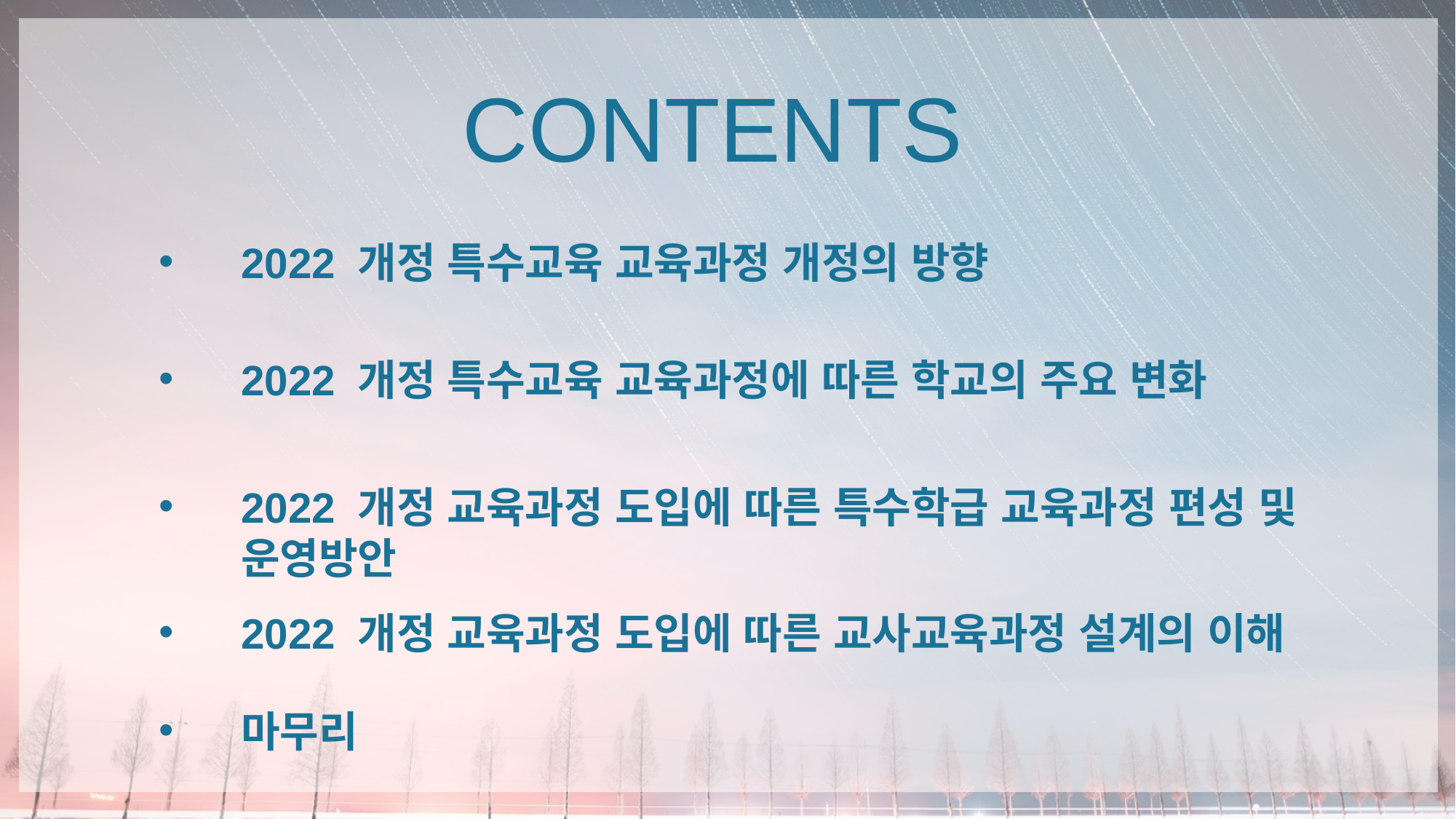

CONTENTS
2022 개정 특수교육 교육과정 개정의 방향
2022 개정 특수교육 교육과정에 따른 학교의 주요 변화

2022 개정 교육과정 도입에 따른 특수학급 교육과정 편성 및 운영방안
2022 개정 교육과정 도입에 따른 교사교육과정 설계의 이해
마무리